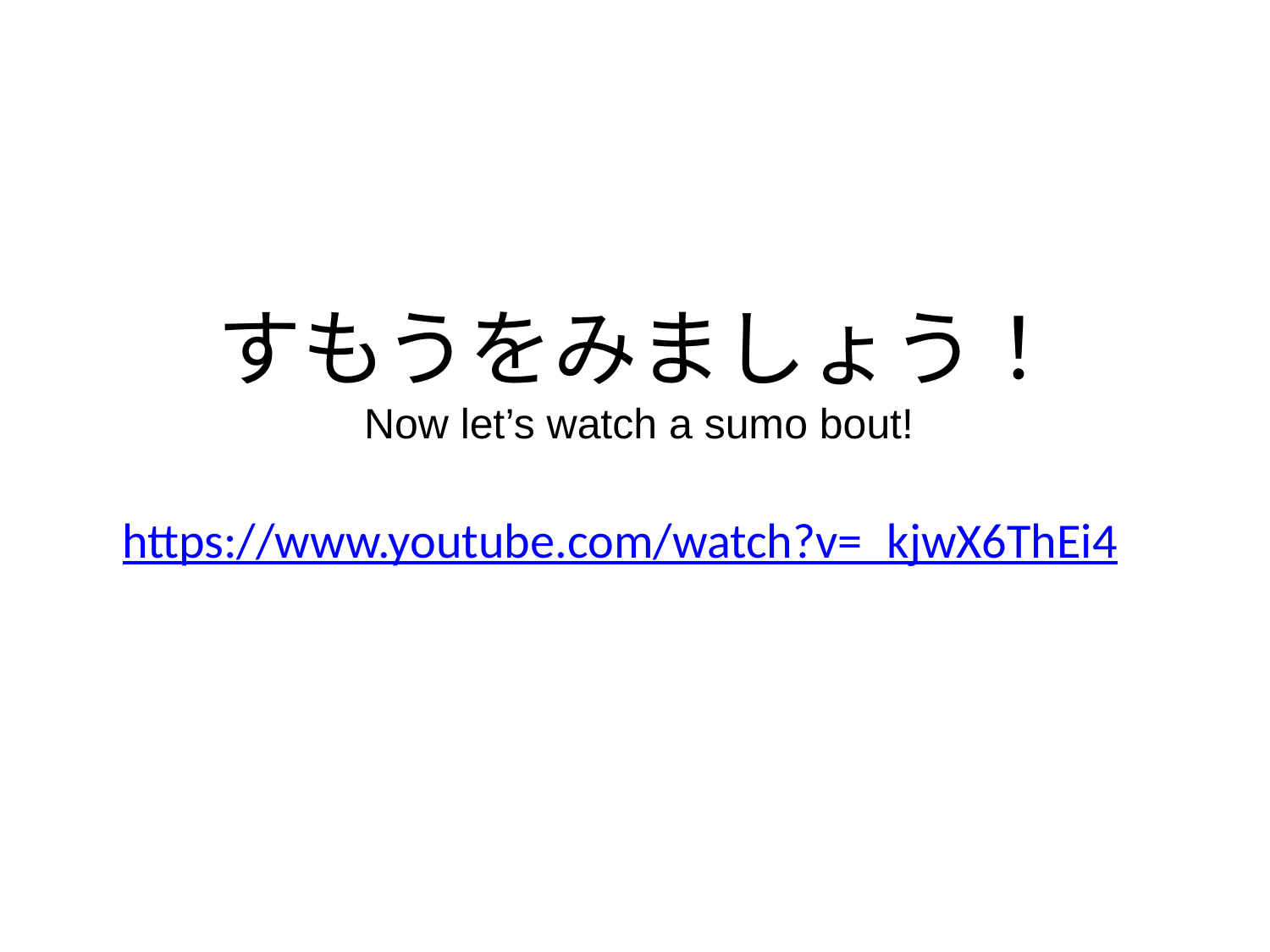

# すもうをみましょう！ Now let’s watch a sumo bout!
https://www.youtube.com/watch?v=_kjwX6ThEi4